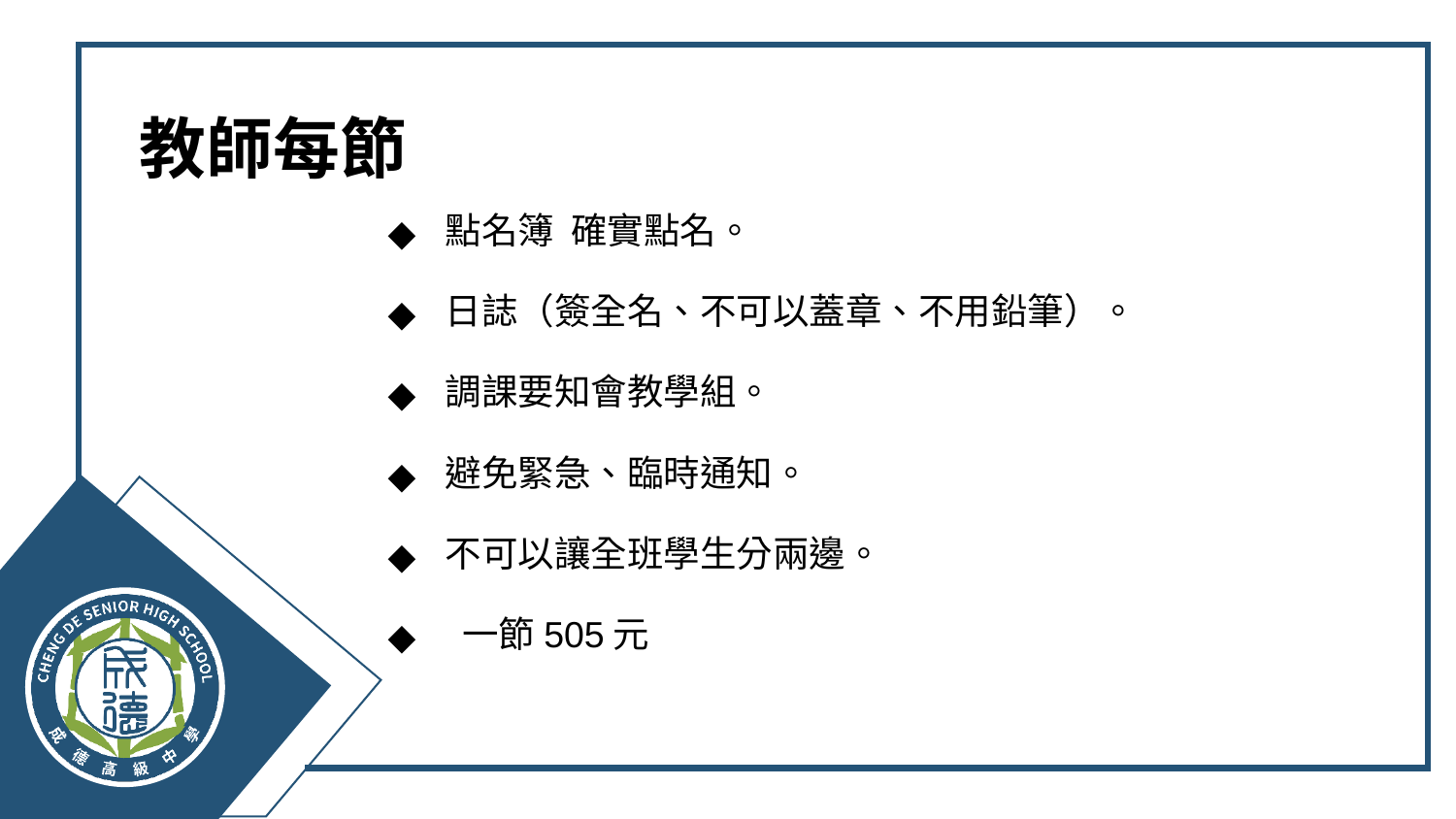

# 教師每節
點名簿  確實點名。
日誌（簽全名、不可以蓋章、不用鉛筆）。
調課要知會教學組。
避免緊急、臨時通知。
不可以讓全班學生分兩邊。
 一節505元